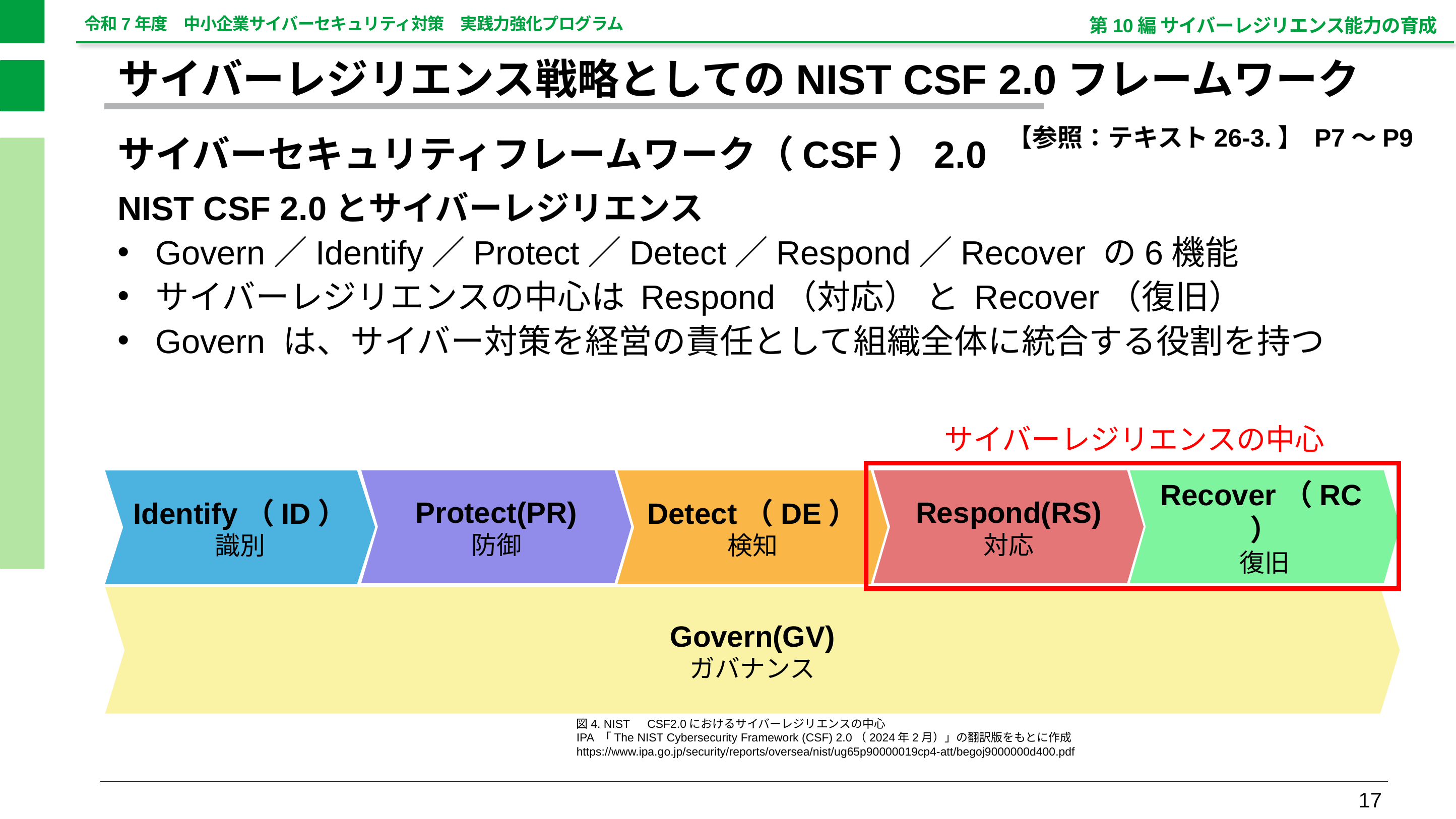

第10編 サイバーレジリエンス能力の育成
サイバーレジリエンス戦略としてのNIST CSF 2.0フレームワーク
【参照：テキスト26-3.】 P7～P9

サイバーセキュリティフレームワーク（CSF）2.0
NIST CSF 2.0とサイバーレジリエンス
Govern／Identify／Protect／Detect／Respond／Recover の6機能
サイバーレジリエンスの中心は Respond（対応） と Recover（復旧）
Govern は、サイバー対策を経営の責任として組織全体に統合する役割を持つ
サイバーレジリエンスの中心

Protect(PR)
防御
Respond(RS)
対応
Recover（RC）
復旧
Identify（ID）
識別
Detect（DE）
検知
Govern(GV)
ガバナンス
図4. NIST　CSF2.0におけるサイバーレジリエンスの中心
IPA 「The NIST Cybersecurity Framework (CSF) 2.0（2024年2月）」の翻訳版をもとに作成
https://www.ipa.go.jp/security/reports/oversea/nist/ug65p90000019cp4-att/begoj9000000d400.pdf